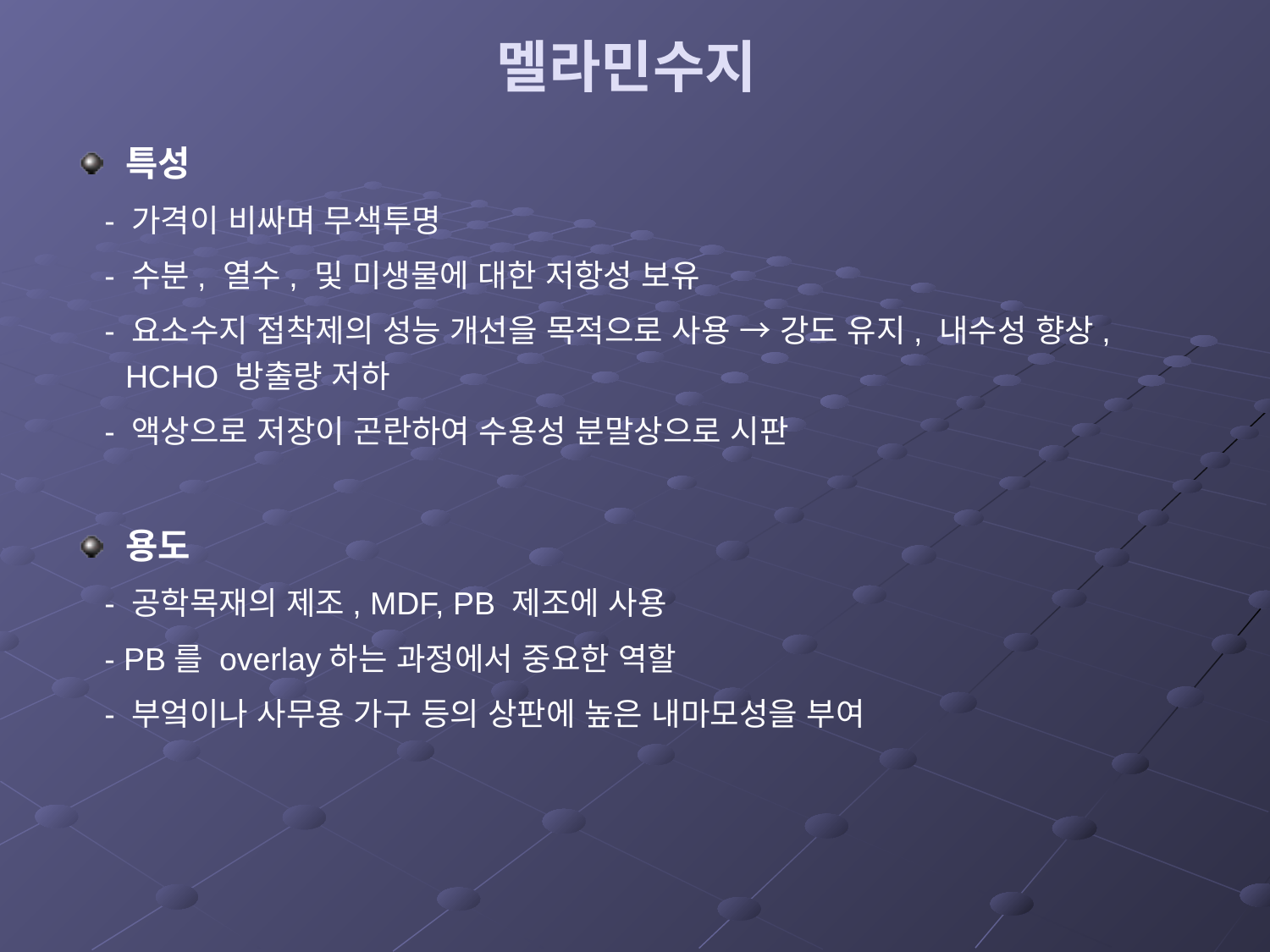

# 멜라민수지
특성
   - 가격이 비싸며 무색투명
   - 수분, 열수, 및 미생물에 대한 저항성 보유
   - 요소수지 접착제의 성능 개선을 목적으로 사용 → 강도 유지, 내수성 향상, HCHO 방출량 저하
   - 액상으로 저장이 곤란하여 수용성 분말상으로 시판

용도
   - 공학목재의 제조, MDF, PB 제조에 사용
   - PB를 overlay하는 과정에서 중요한 역할
   - 부엌이나 사무용 가구 등의 상판에 높은 내마모성을 부여